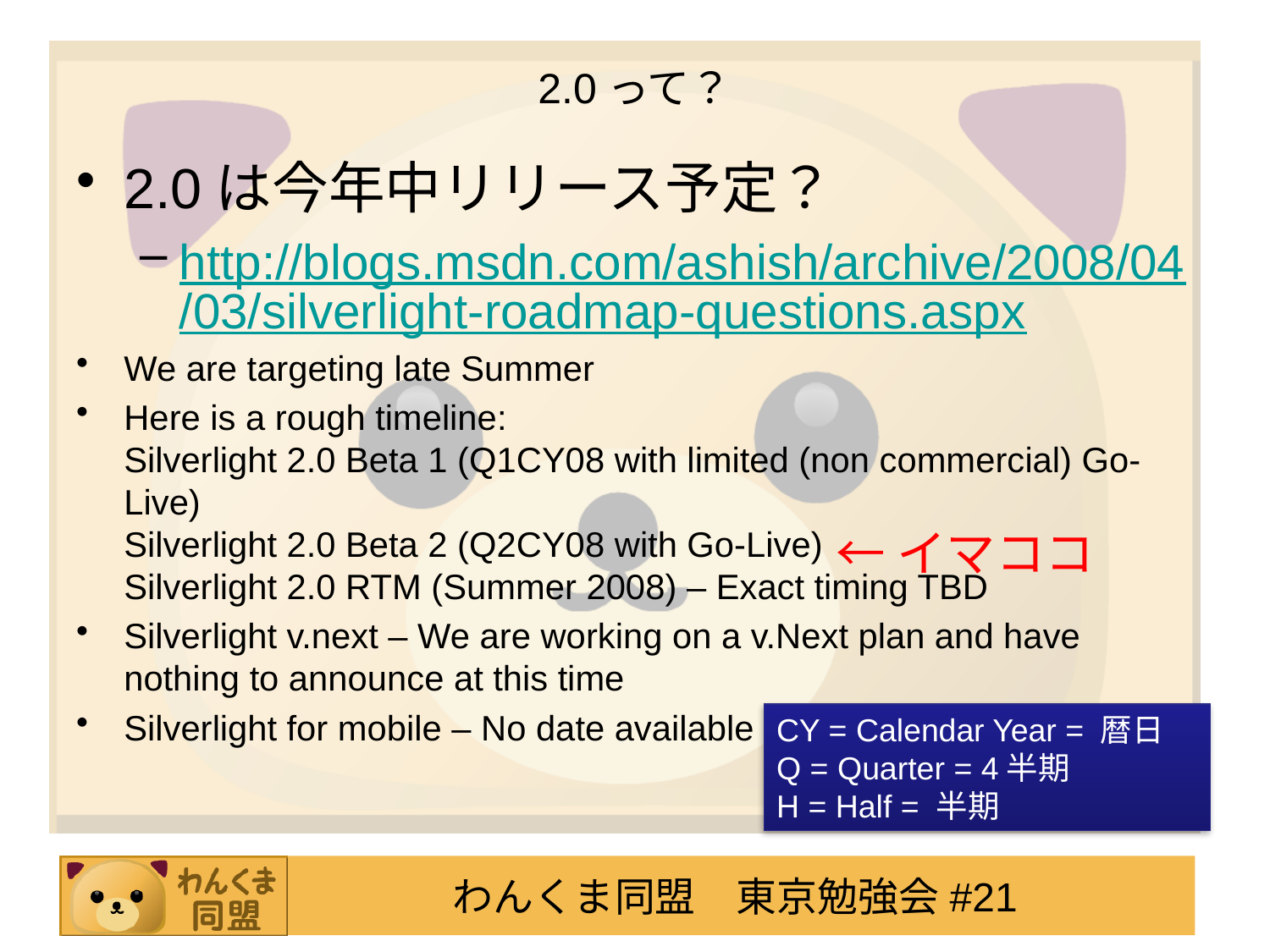

# 2.0って？
2.0は今年中リリース予定？
http://blogs.msdn.com/ashish/archive/2008/04/03/silverlight-roadmap-questions.aspx
We are targeting late Summer
Here is a rough timeline:
Silverlight 2.0 Beta 1 (Q1CY08 with limited (non commercial) Go-Live)
Silverlight 2.0 Beta 2 (Q2CY08 with Go-Live)
Silverlight 2.0 RTM (Summer 2008) – Exact timing TBD
Silverlight v.next – We are working on a v.Next plan and have nothing to announce at this time
Silverlight for mobile – No date available
←イマココ
CY = Calendar Year = 暦日
Q = Quarter = 4半期
H = Half = 半期